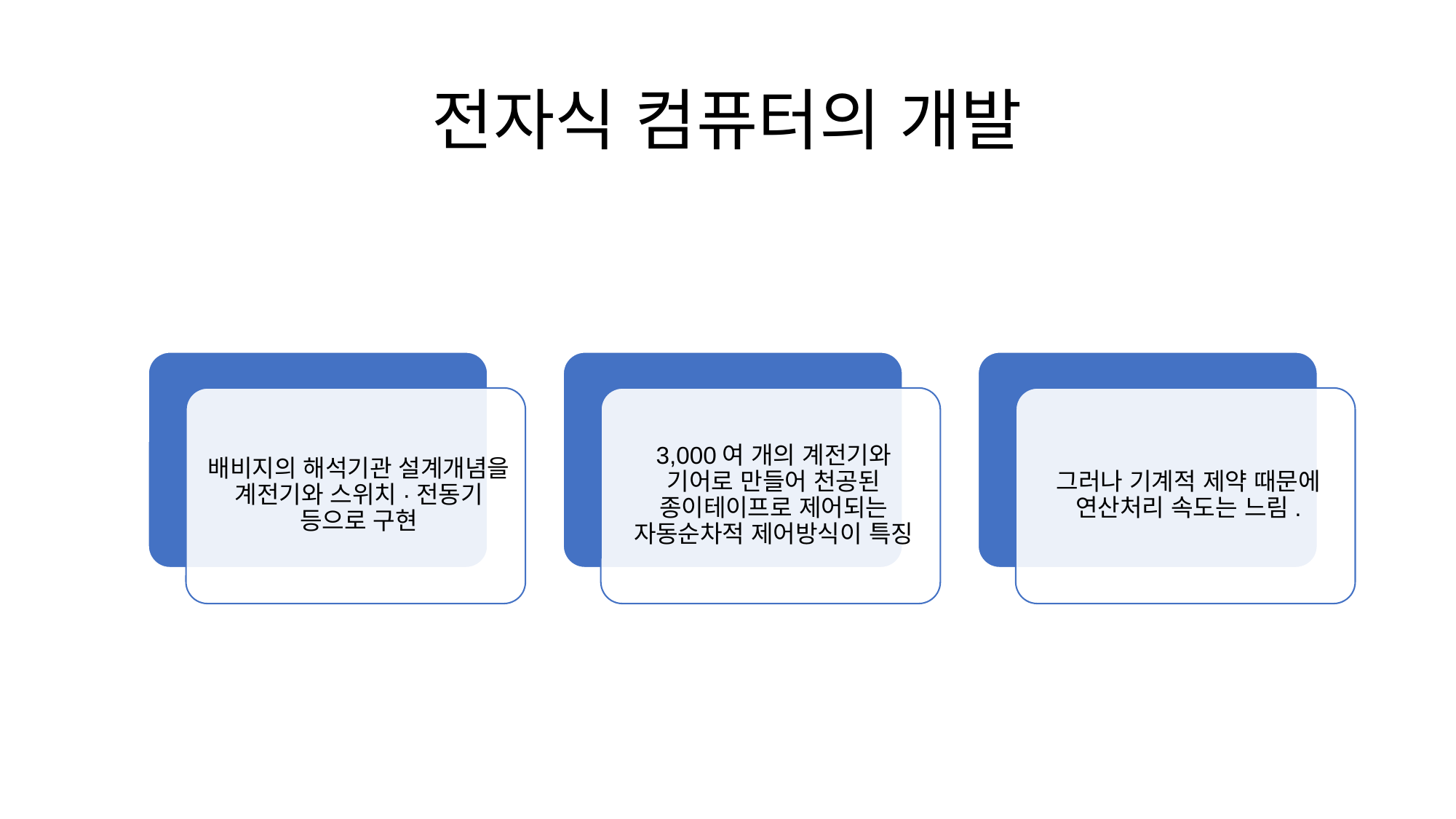

# 전자식 컴퓨터의 개발
배비지의 해석기관 설계개념을 계전기와 스위치·전동기 등으로 구현
3,000여 개의 계전기와 기어로 만들어 천공된 종이테이프로 제어되는 자동순차적 제어방식이 특징
그러나 기계적 제약 때문에 연산처리 속도는 느림.